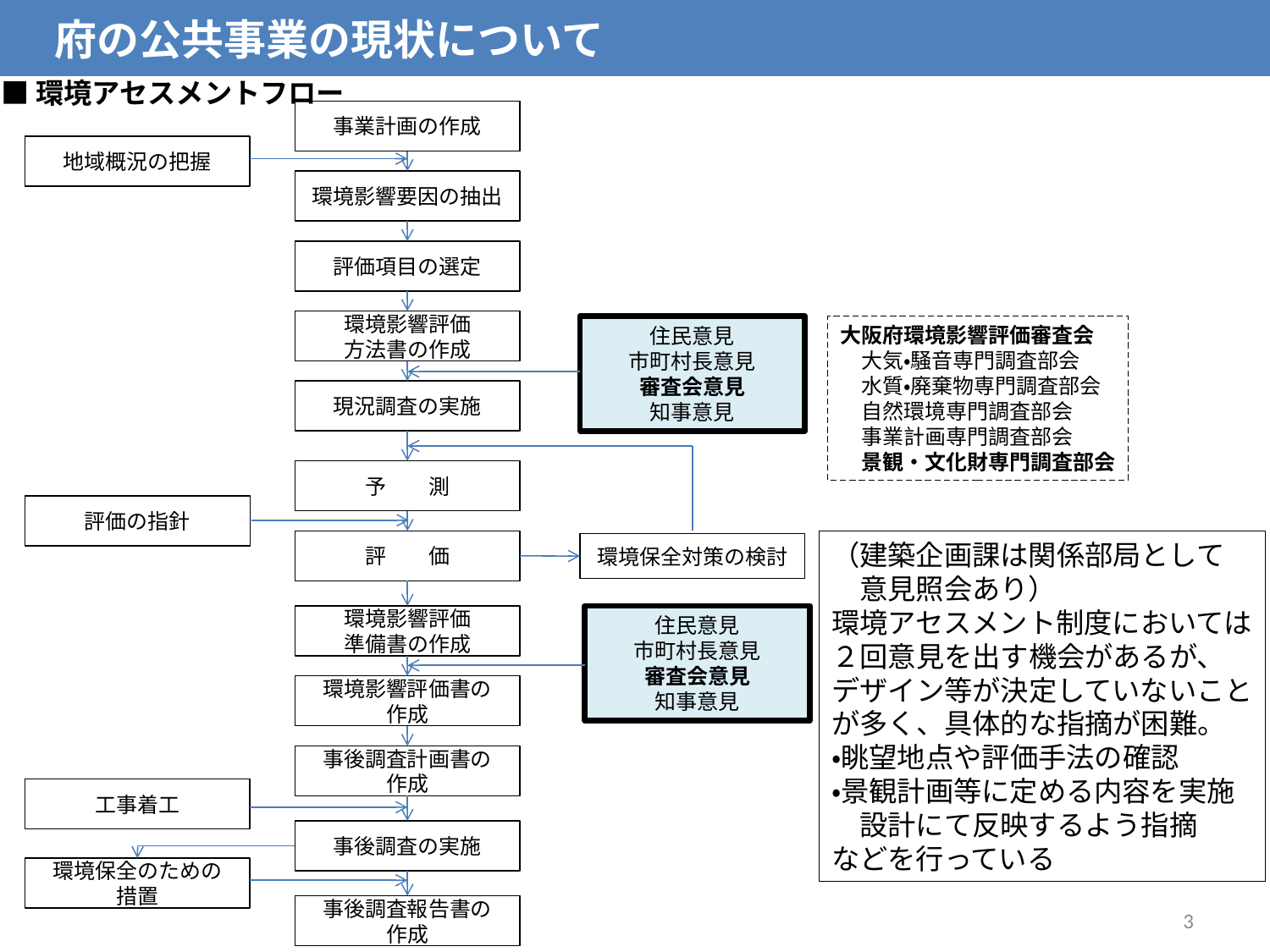

府の公共事業の現状について
■環境アセスメントフロー
事業計画の作成
地域概況の把握
環境影響要因の抽出
評価項目の選定
環境影響評価
方法書の作成
住民意見
市町村長意見
審査会意見
知事意見
大阪府環境影響評価審査会
　大気・騒音専門調査部会
　水質・廃棄物専門調査部会
　自然環境専門調査部会
　事業計画専門調査部会
　景観・文化財専門調査部会
現況調査の実施
予　　測
評価の指針
評　　価
（建築企画課は関係部局として
　意見照会あり）
環境アセスメント制度においては
２回意見を出す機会があるが、
デザイン等が決定していないこと
が多く、具体的な指摘が困難。
・眺望地点や評価手法の確認
・景観計画等に定める内容を実施
　設計にて反映するよう指摘
などを行っている
環境保全対策の検討
環境影響評価
準備書の作成
住民意見
市町村長意見
審査会意見
知事意見
環境影響評価書の
作成
事後調査計画書の
作成
工事着工
事後調査の実施
環境保全のための
措置
3
事後調査報告書の
作成